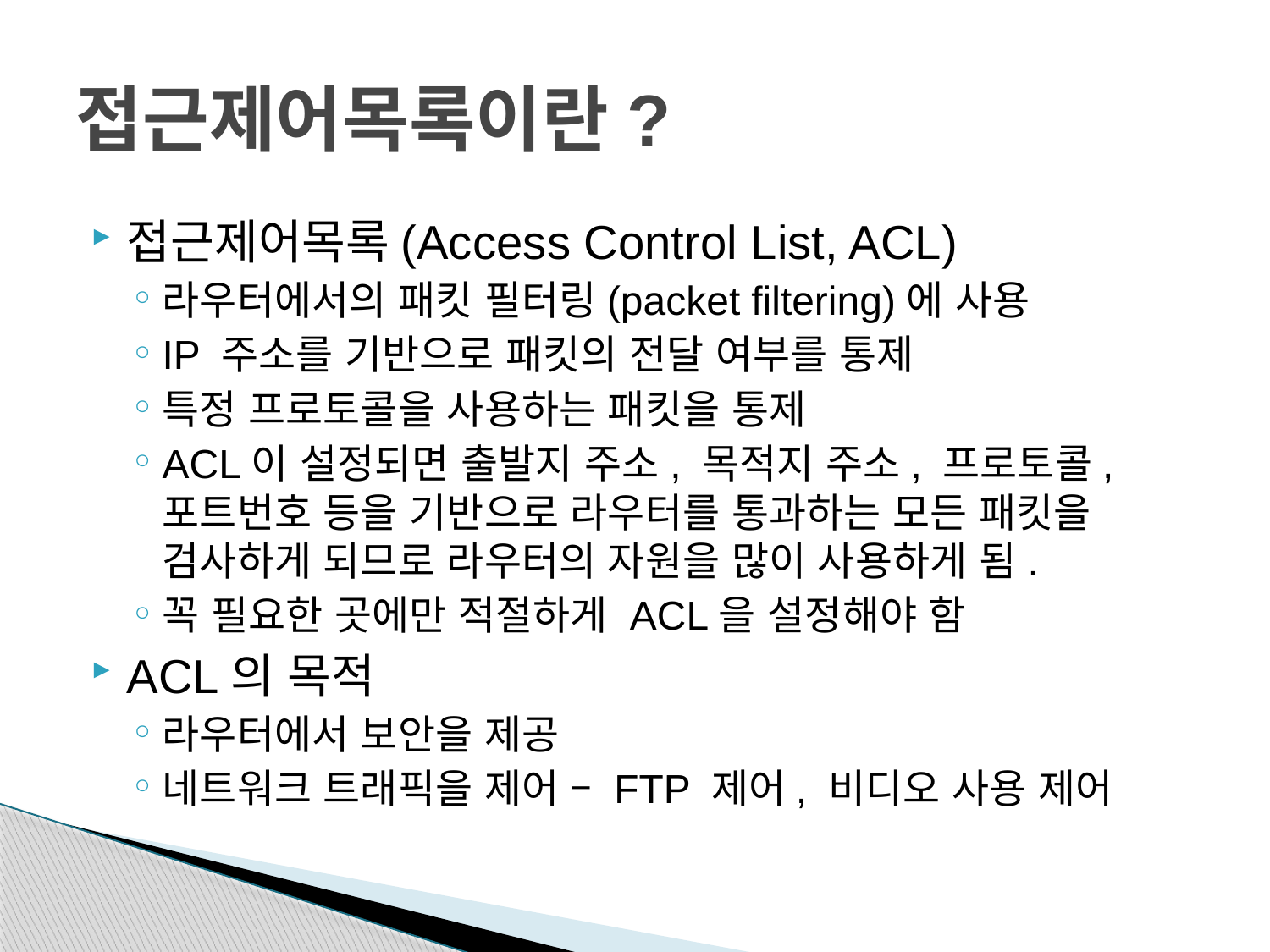

# 접근제어목록이란?
접근제어목록(Access Control List, ACL)
라우터에서의 패킷 필터링(packet filtering)에 사용
IP 주소를 기반으로 패킷의 전달 여부를 통제
특정 프로토콜을 사용하는 패킷을 통제
ACL이 설정되면 출발지 주소, 목적지 주소, 프로토콜, 포트번호 등을 기반으로 라우터를 통과하는 모든 패킷을 검사하게 되므로 라우터의 자원을 많이 사용하게 됨.
꼭 필요한 곳에만 적절하게 ACL을 설정해야 함
ACL의 목적
라우터에서 보안을 제공
네트워크 트래픽을 제어 – FTP 제어, 비디오 사용 제어